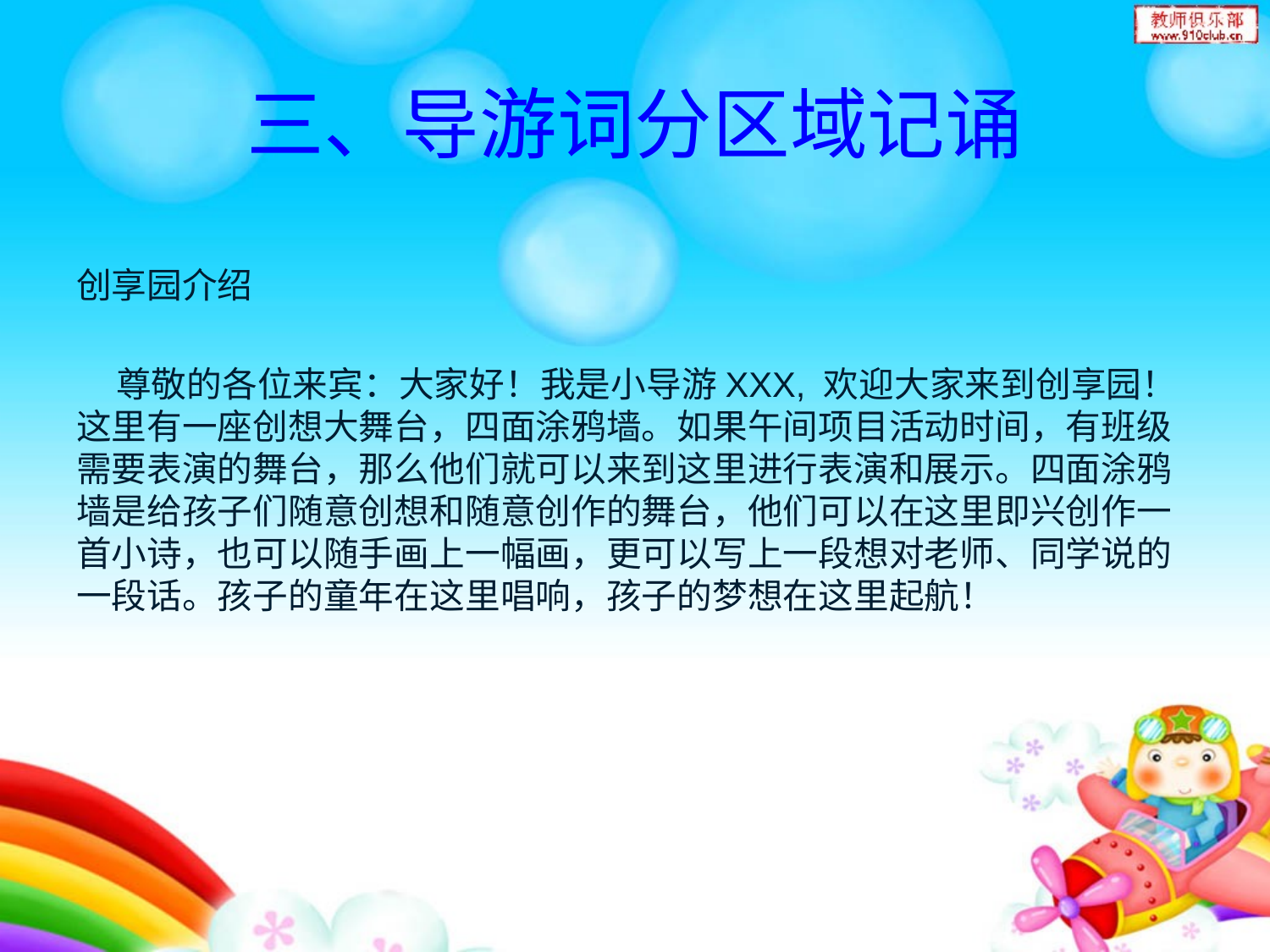

# 三、导游词分区域记诵
创享园介绍

    尊敬的各位来宾：大家好！我是小导游XXX, 欢迎大家来到创享园！这里有一座创想大舞台，四面涂鸦墙。如果午间项目活动时间，有班级需要表演的舞台，那么他们就可以来到这里进行表演和展示。四面涂鸦墙是给孩子们随意创想和随意创作的舞台，他们可以在这里即兴创作一首小诗，也可以随手画上一幅画，更可以写上一段想对老师、同学说的一段话。孩子的童年在这里唱响，孩子的梦想在这里起航！